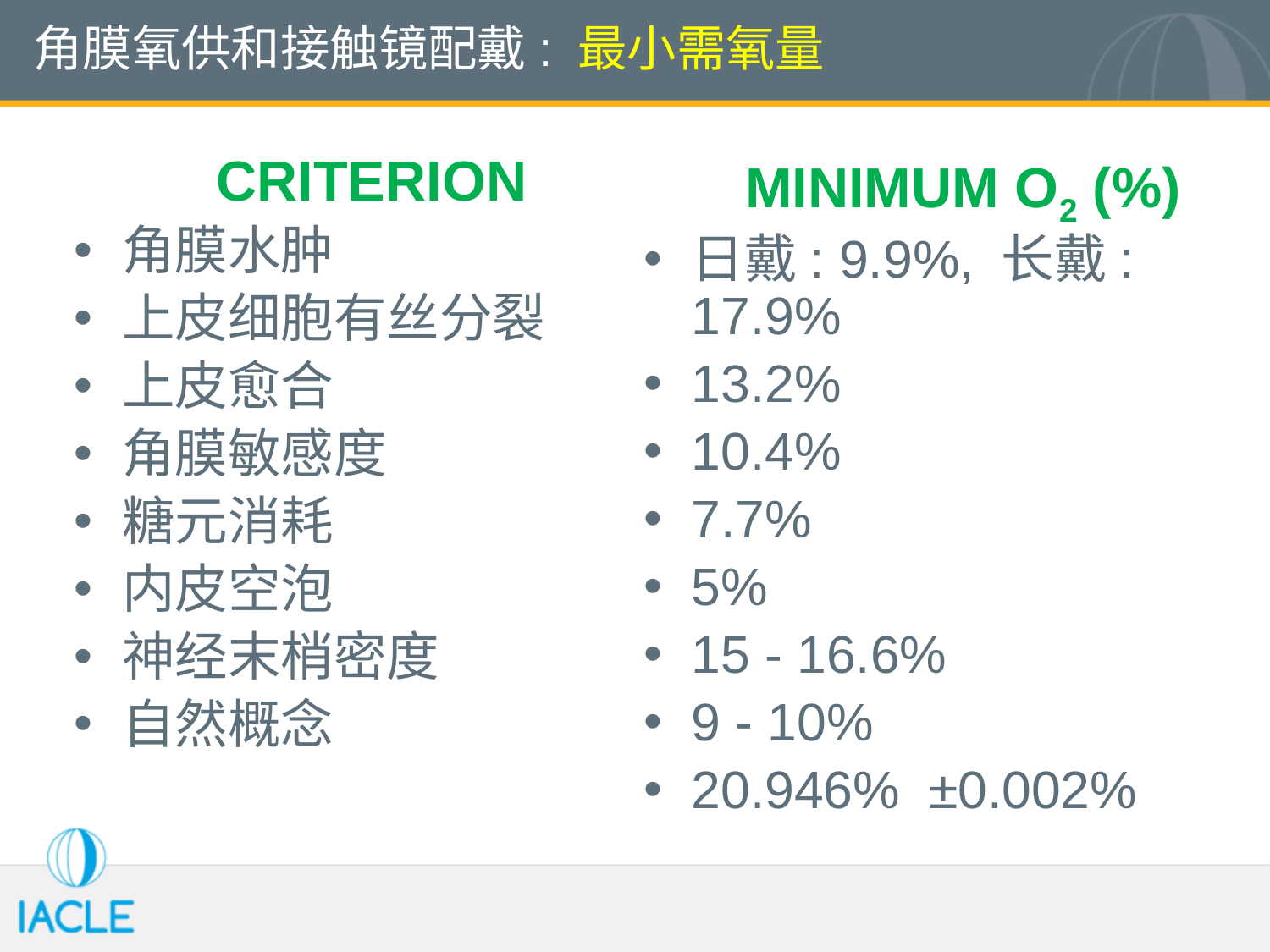

角膜氧供和接触镜配戴: 最小需氧量
CRITERION
角膜水肿
上皮细胞有丝分裂
上皮愈合
角膜敏感度
糖元消耗
内皮空泡
神经末梢密度
自然概念
MINIMUM O2 (%)
日戴: 9.9%, 长戴: 17.9%
13.2%
10.4%
7.7%
5%
15 - 16.6%
9 - 10%
20.946%  ±0.002%